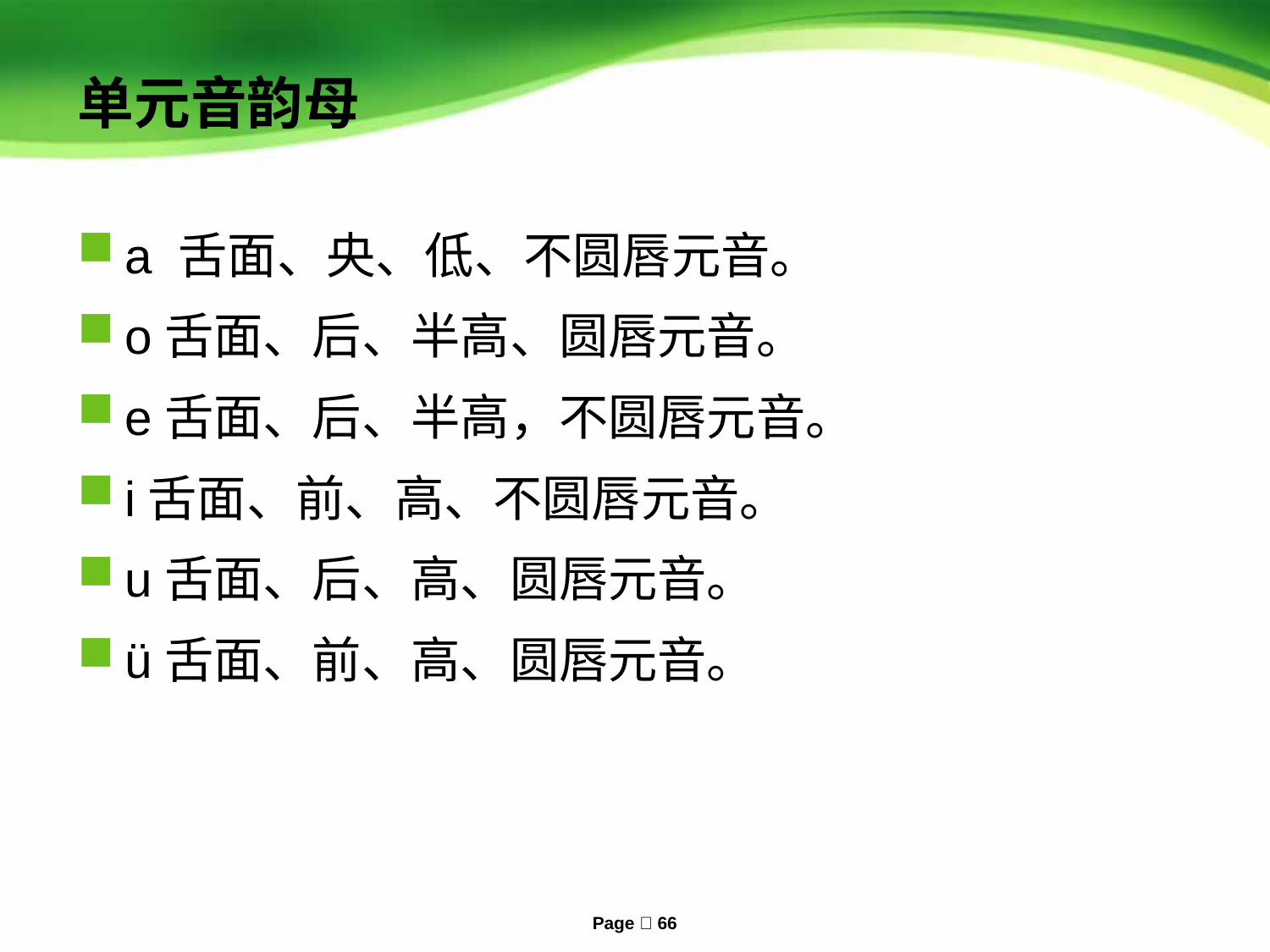

# 单元音韵母
a 舌面、央、低、不圆唇元音。
o舌面、后、半高、圆唇元音。
e舌面、后、半高，不圆唇元音。
i舌面、前、高、不圆唇元音。
u舌面、后、高、圆唇元音。
ü舌面、前、高、圆唇元音。